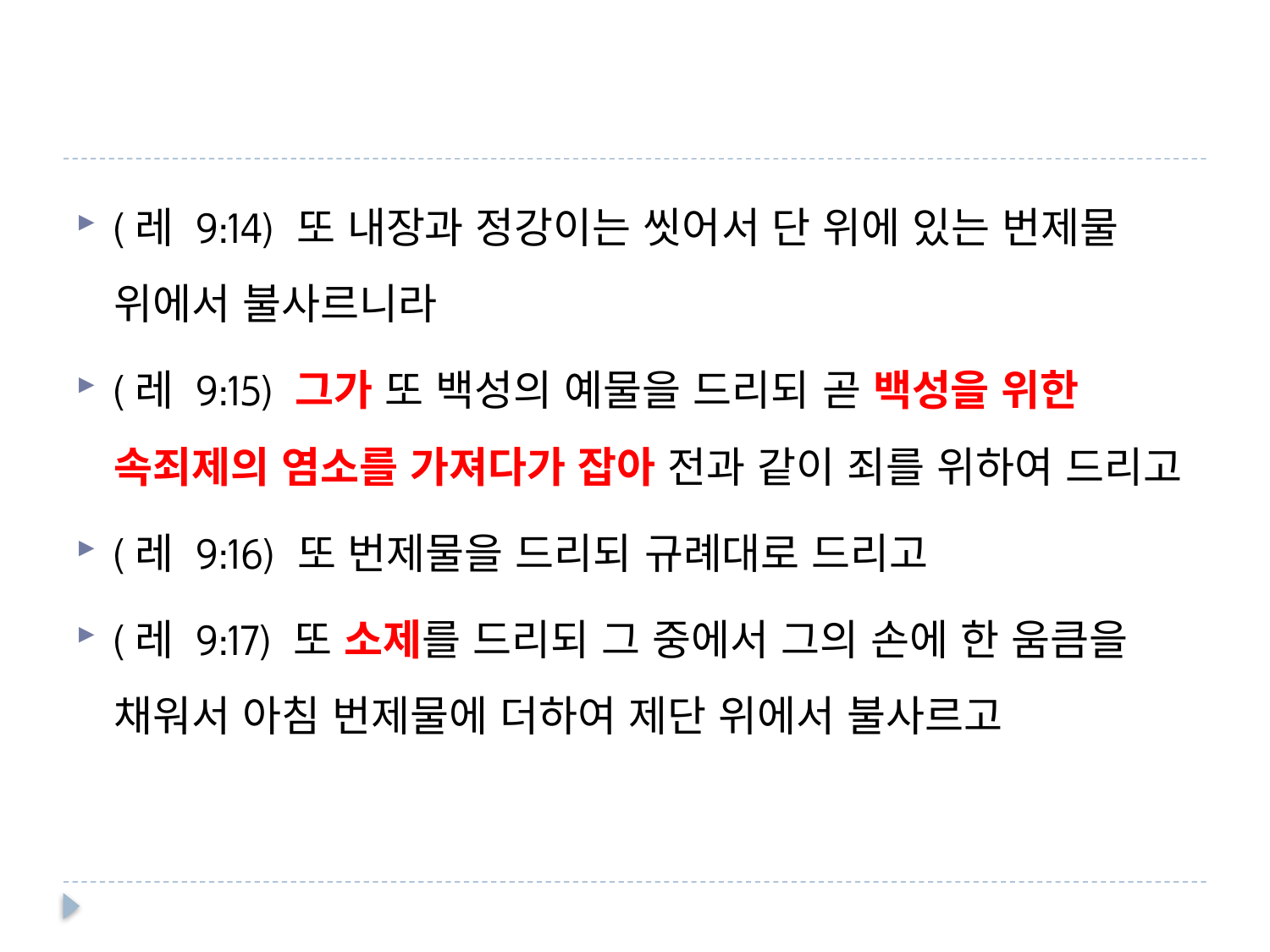

#
(레 9:14) 또 내장과 정강이는 씻어서 단 위에 있는 번제물 위에서 불사르니라
(레 9:15) 그가 또 백성의 예물을 드리되 곧 백성을 위한 속죄제의 염소를 가져다가 잡아 전과 같이 죄를 위하여 드리고
(레 9:16) 또 번제물을 드리되 규례대로 드리고
(레 9:17) 또 소제를 드리되 그 중에서 그의 손에 한 움큼을 채워서 아침 번제물에 더하여 제단 위에서 불사르고